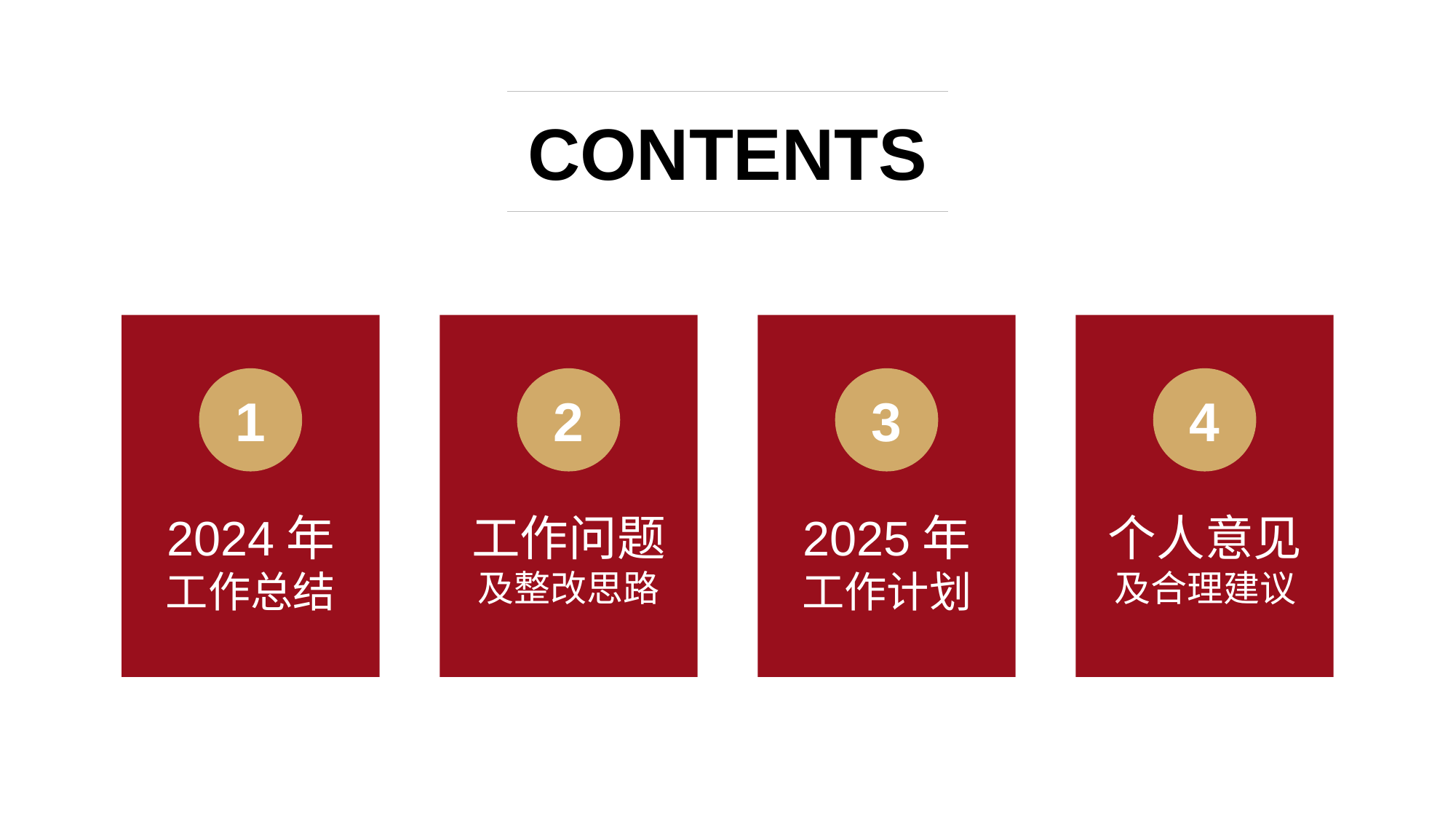

CONTENTS

1
2
3
4
2024年
工作总结
工作问题
及整改思路
2025年
工作计划
个人意见
及合理建议